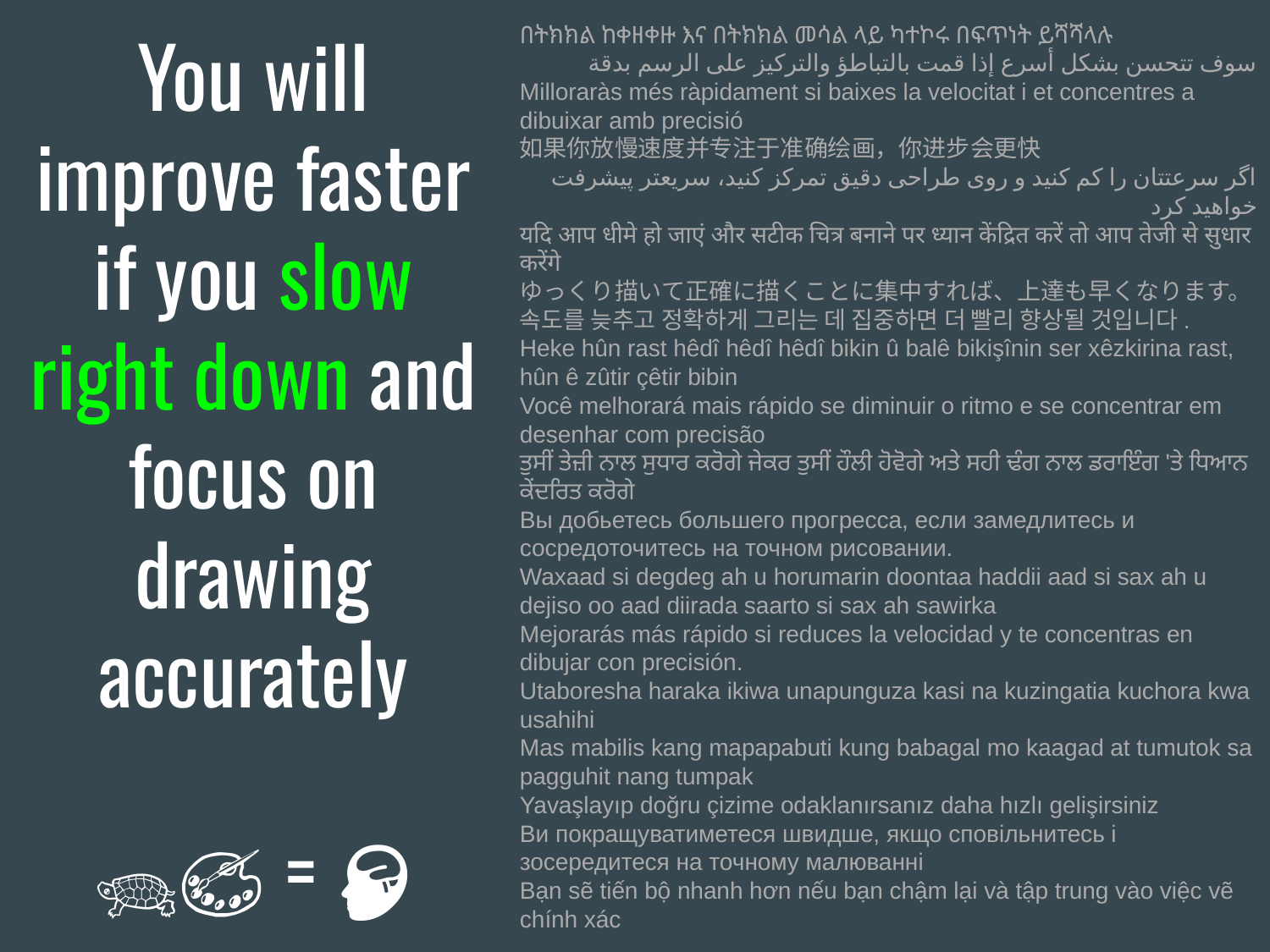

You will improve faster if you slow right down and focus on drawing accurately

🐢🎨 = 🧠
በትክክል ከቀዘቀዙ እና በትክክል መሳል ላይ ካተኮሩ በፍጥነት ይሻሻላሉ
سوف تتحسن بشكل أسرع إذا قمت بالتباطؤ والتركيز على الرسم بدقة
Milloraràs més ràpidament si baixes la velocitat i et concentres a dibuixar amb precisió
如果你放慢速度并专注于准确绘画，你进步会更快
اگر سرعتتان را کم کنید و روی طراحی دقیق تمرکز کنید، سریعتر پیشرفت خواهید کرد
यदि आप धीमे हो जाएं और सटीक चित्र बनाने पर ध्यान केंद्रित करें तो आप तेजी से सुधार करेंगे
ゆっくり描いて正確に描くことに集中すれば、上達も早くなります。
속도를 늦추고 정확하게 그리는 데 집중하면 더 빨리 향상될 것입니다.
Heke hûn rast hêdî hêdî hêdî bikin û balê bikişînin ser xêzkirina rast, hûn ê zûtir çêtir bibin
Você melhorará mais rápido se diminuir o ritmo e se concentrar em desenhar com precisão
ਤੁਸੀਂ ਤੇਜ਼ੀ ਨਾਲ ਸੁਧਾਰ ਕਰੋਗੇ ਜੇਕਰ ਤੁਸੀਂ ਹੌਲੀ ਹੋਵੋਗੇ ਅਤੇ ਸਹੀ ਢੰਗ ਨਾਲ ਡਰਾਇੰਗ 'ਤੇ ਧਿਆਨ ਕੇਂਦਰਿਤ ਕਰੋਗੇ
Вы добьетесь большего прогресса, если замедлитесь и сосредоточитесь на точном рисовании.
Waxaad si degdeg ah u horumarin doontaa haddii aad si sax ah u dejiso oo aad diirada saarto si sax ah sawirka
Mejorarás más rápido si reduces la velocidad y te concentras en dibujar con precisión.
Utaboresha haraka ikiwa unapunguza kasi na kuzingatia kuchora kwa usahihi
Mas mabilis kang mapapabuti kung babagal mo kaagad at tumutok sa pagguhit nang tumpak
Yavaşlayıp doğru çizime odaklanırsanız daha hızlı gelişirsiniz
Ви покращуватиметеся швидше, якщо сповільнитесь і зосередитеся на точному малюванні
Bạn sẽ tiến bộ nhanh hơn nếu bạn chậm lại và tập trung vào việc vẽ chính xác